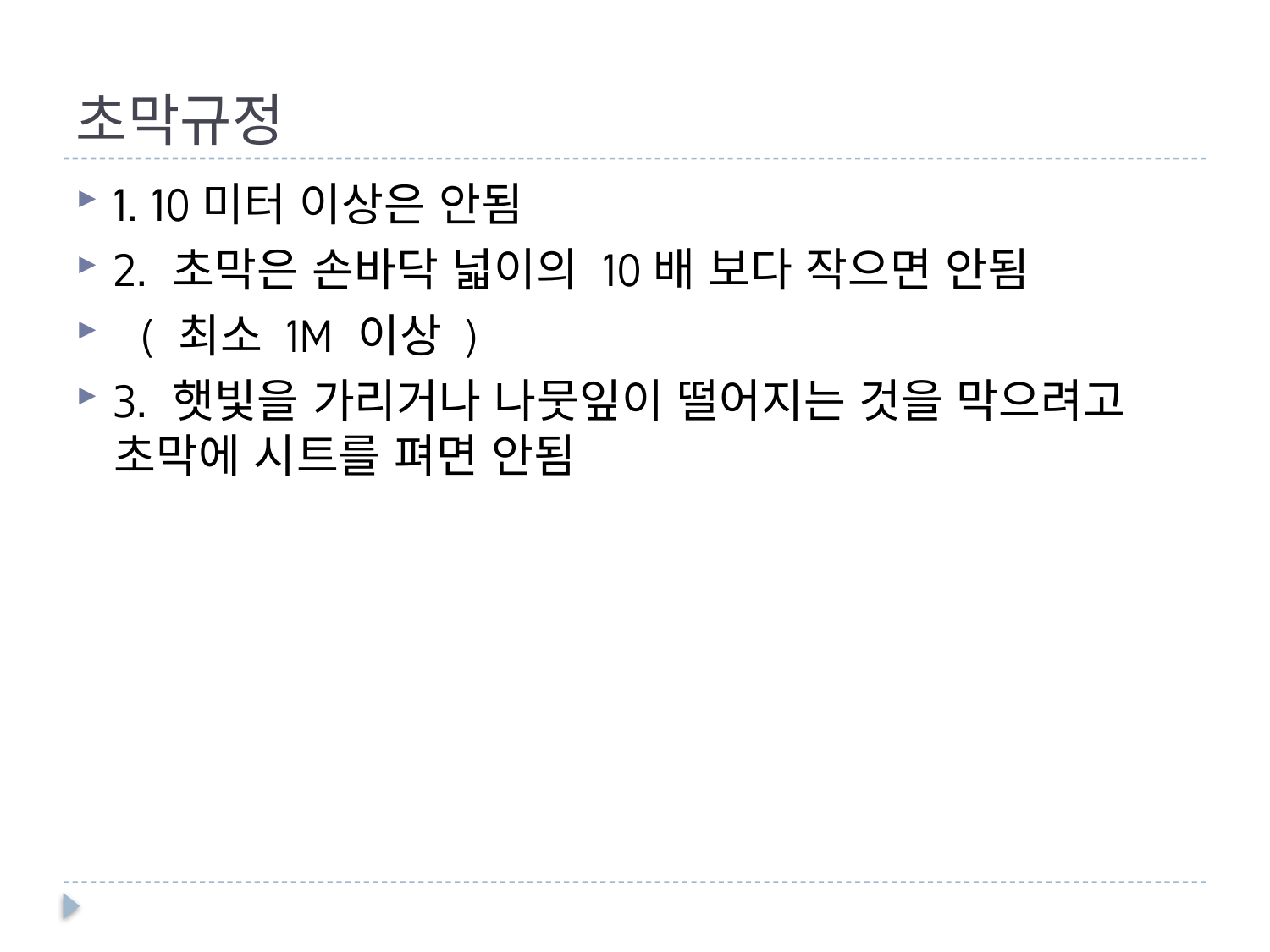

# 초막규정
1. 10미터 이상은 안됨
2. 초막은 손바닥 넓이의 10배 보다 작으면 안됨
  ( 최소 1M 이상 )
3. 햇빛을 가리거나 나뭇잎이 떨어지는 것을 막으려고 초막에 시트를 펴면 안됨